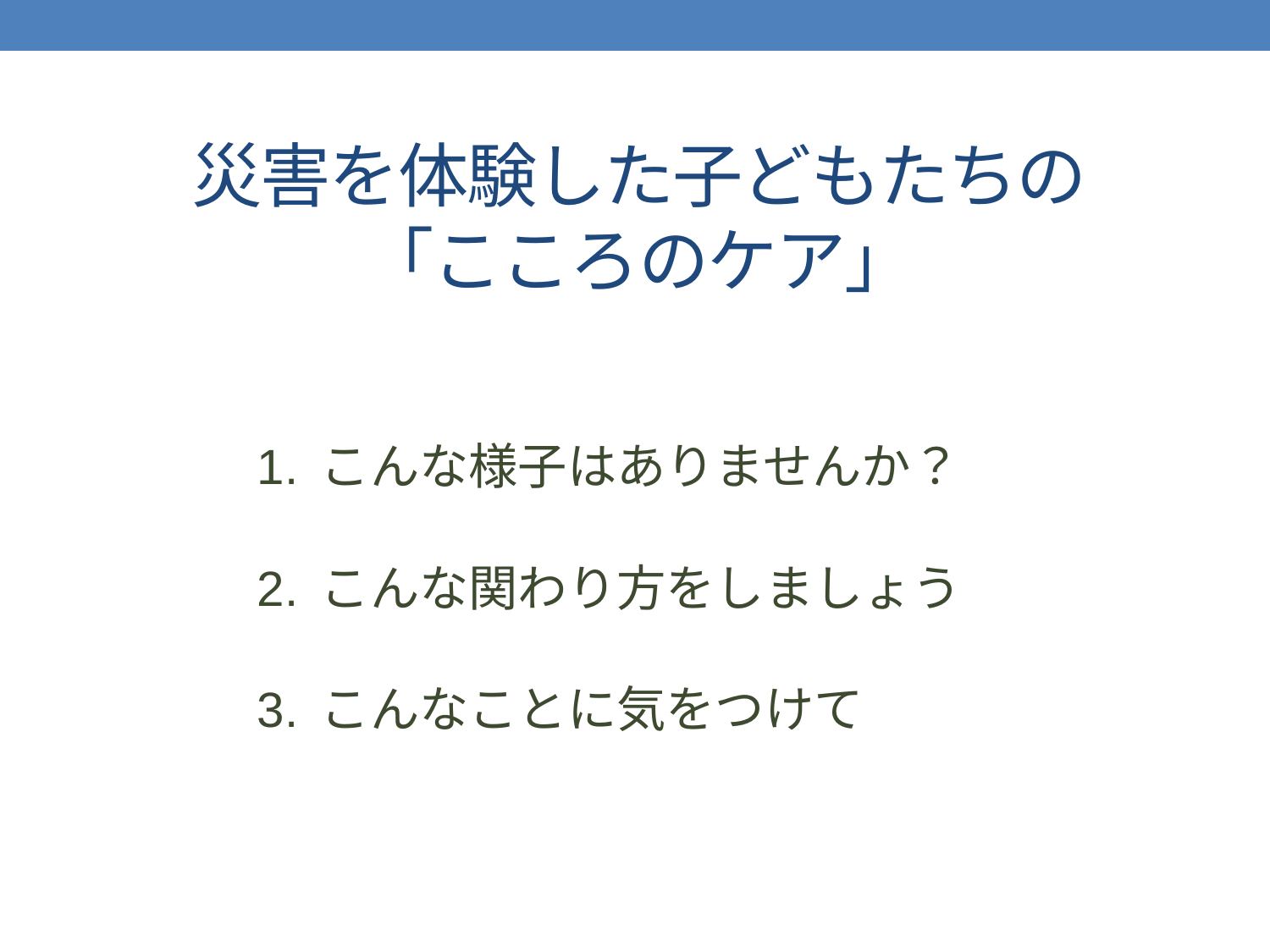

# 災害を体験した子どもたちの 「こころのケア」
こんな様子はありませんか？
こんな関わり方をしましょう
こんなことに気をつけて